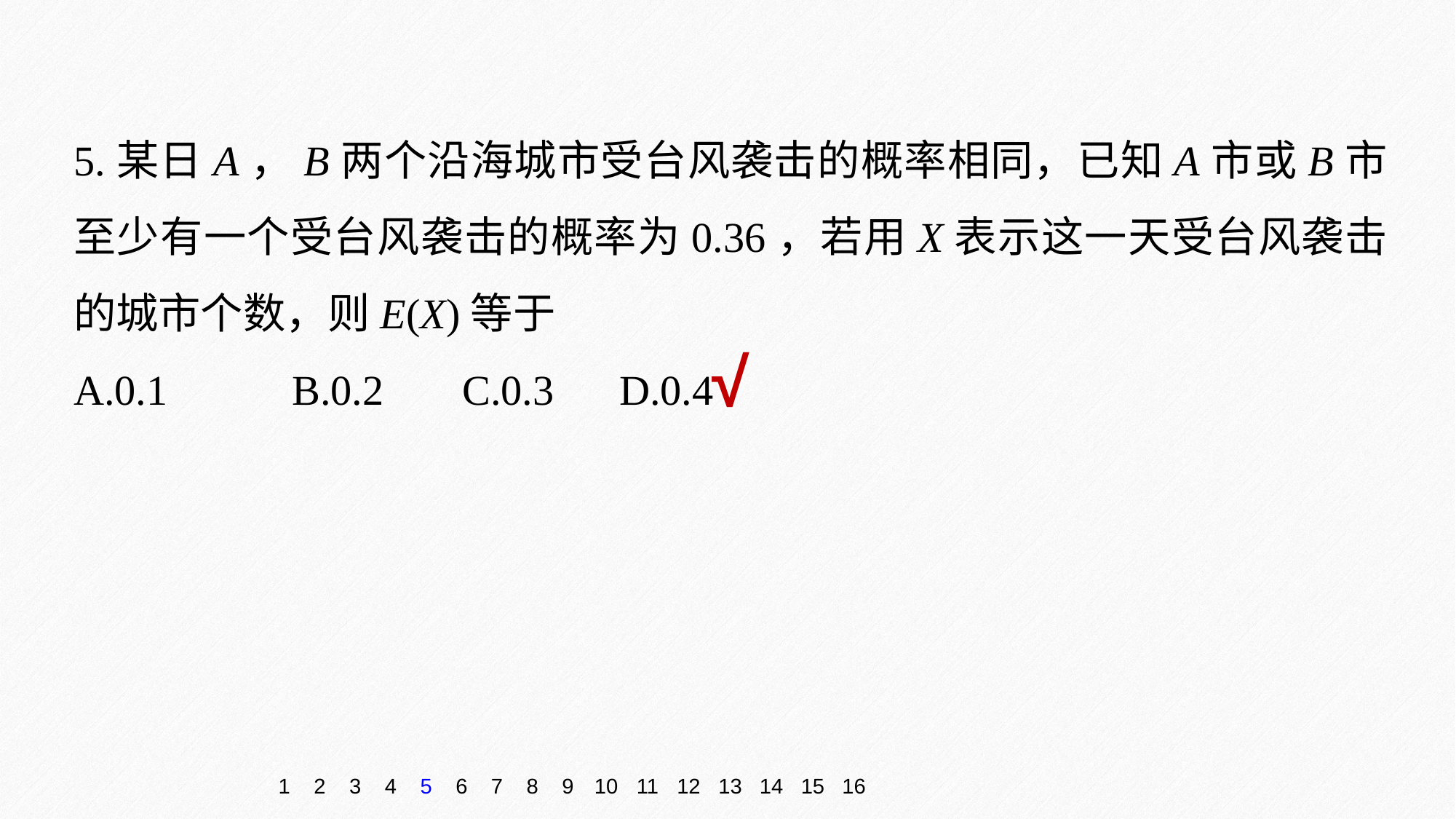

5.某日A，B两个沿海城市受台风袭击的概率相同，已知A市或B市至少有一个受台风袭击的概率为0.36，若用X表示这一天受台风袭击的城市个数，则E(X)等于
A.0.1  	B.0.2                  C.0.3  	D.0.4
√
1
2
3
4
5
6
7
8
9
10
11
12
13
14
15
16